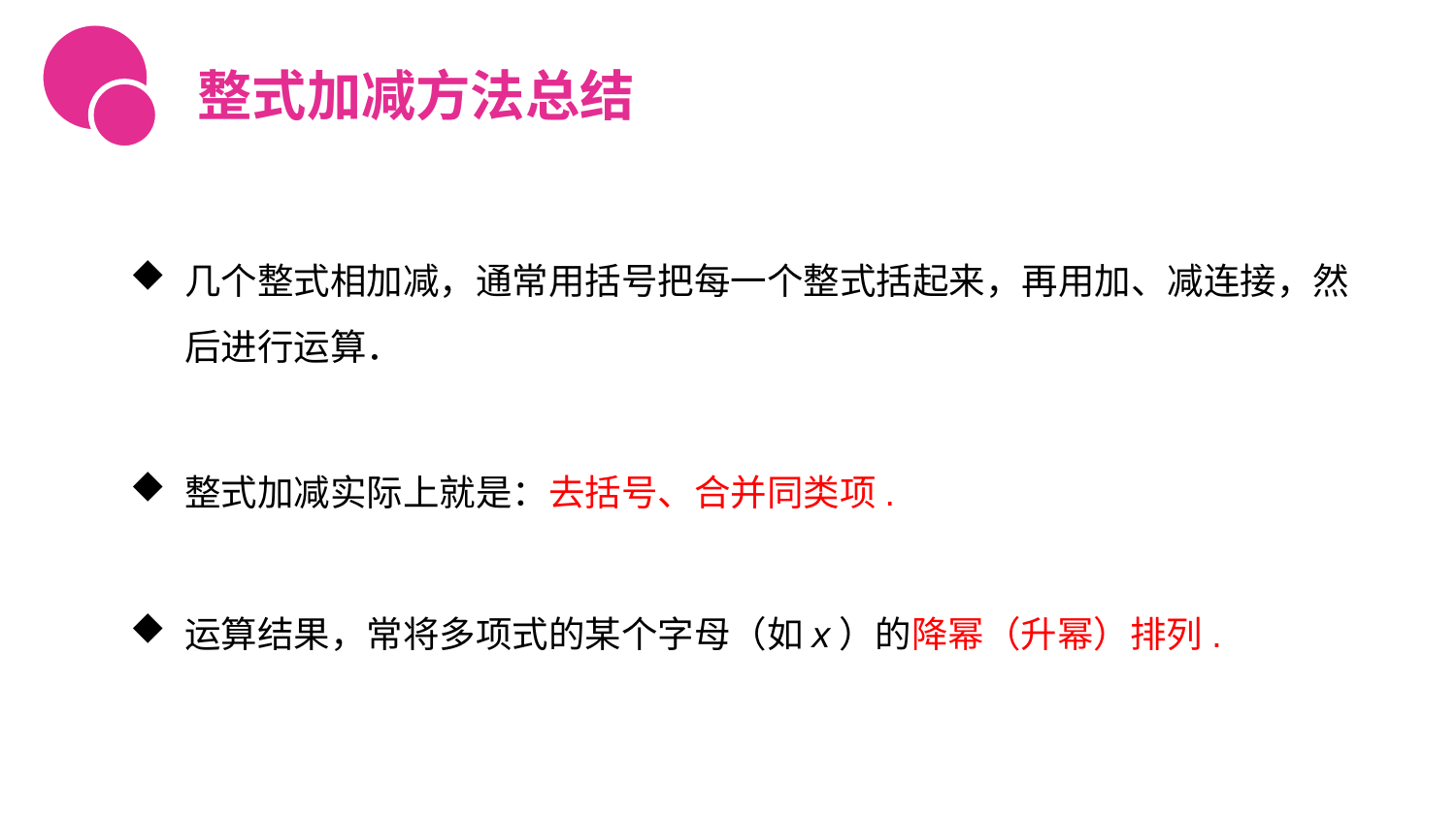

整式加减方法总结
几个整式相加减，通常用括号把每一个整式括起来，再用加、减连接，然后进行运算．
整式加减实际上就是：去括号、合并同类项.
运算结果，常将多项式的某个字母（如x）的降幂（升幂）排列.